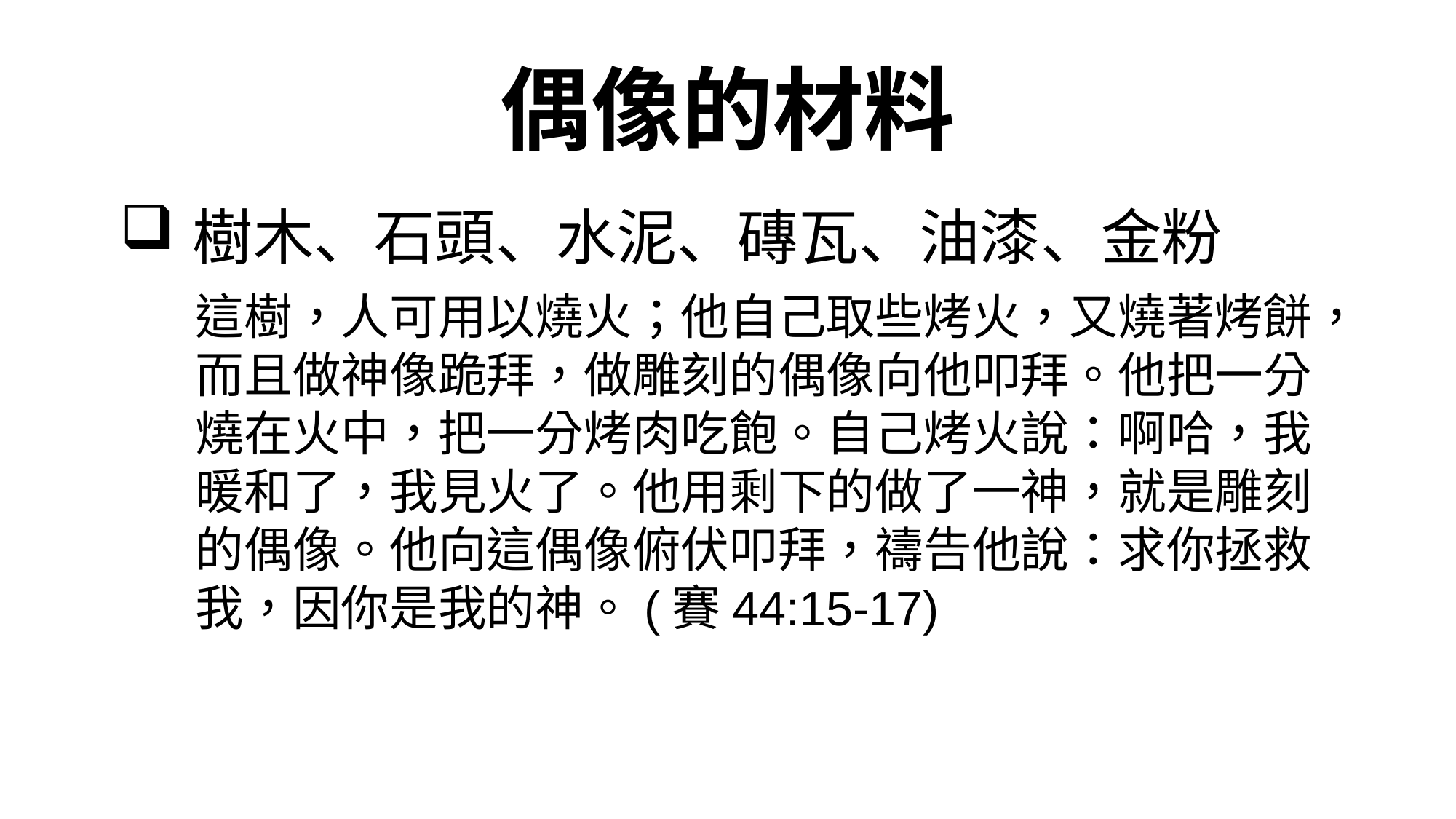

偶像的材料
樹木、石頭、水泥、磚瓦、油漆、金粉
這樹，人可用以燒火；他自己取些烤火，又燒著烤餅，而且做神像跪拜，做雕刻的偶像向他叩拜。他把一分燒在火中，把一分烤肉吃飽。自己烤火說：啊哈，我暖和了，我見火了。他用剩下的做了一神，就是雕刻的偶像。他向這偶像俯伏叩拜，禱告他說：求你拯救我，因你是我的神。(賽44:15-17)